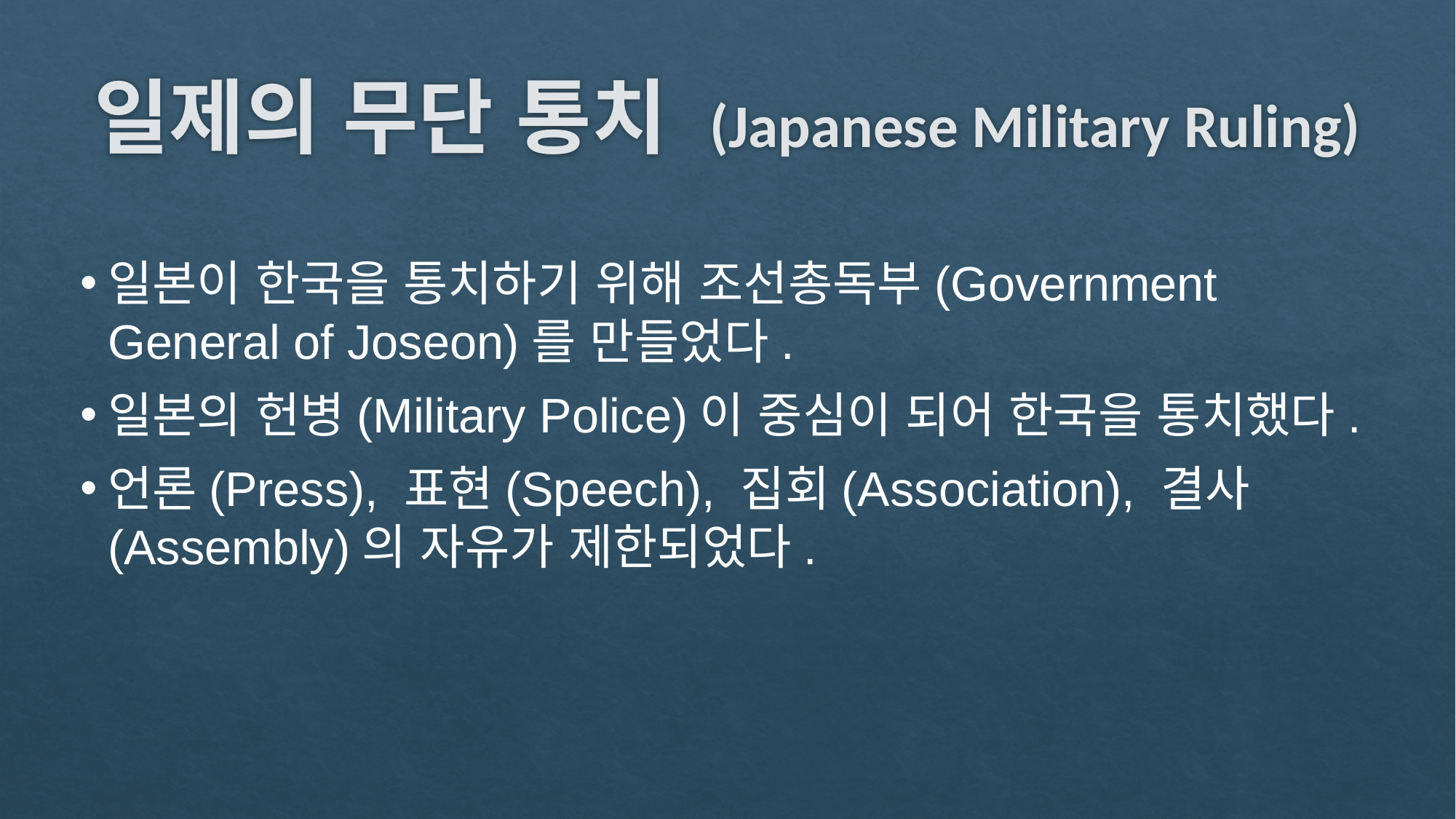

# 일제의 무단 통치 (Japanese Military Ruling)
일본이 한국을 통치하기 위해 조선총독부(Government General of Joseon)를 만들었다.
일본의 헌병(Military Police)이 중심이 되어 한국을 통치했다.
언론(Press), 표현(Speech), 집회(Association), 결사(Assembly)의 자유가 제한되었다.